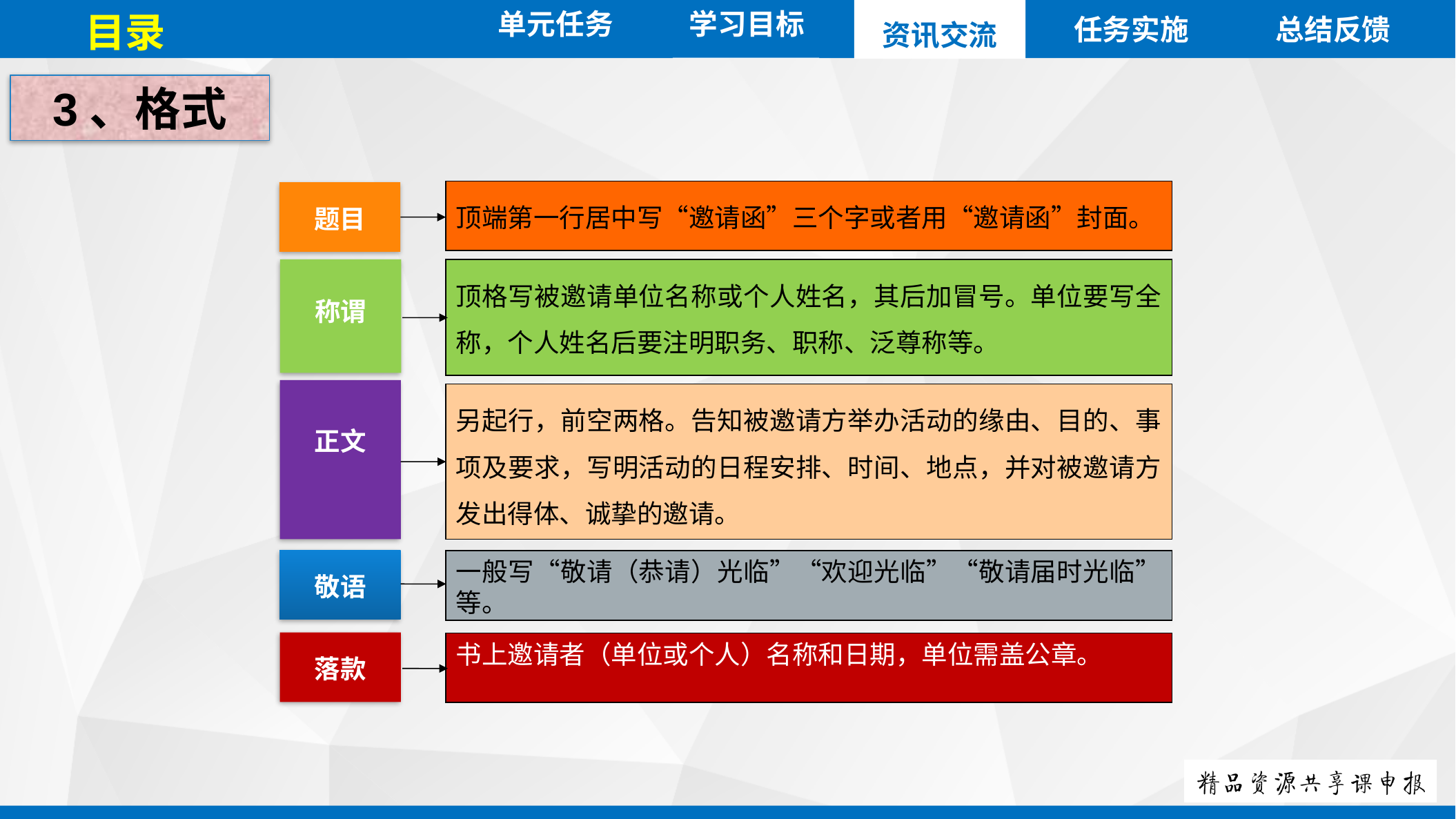

单元任务
目录
任务实施
总结反馈
资讯交流

学习目标

3、格式
顶端第一行居中写“邀请函”三个字或者用“邀请函”封面。
顶格写被邀请单位名称或个人姓名，其后加冒号。单位要写全称，个人姓名后要注明职务、职称、泛尊称等。
另起行，前空两格。告知被邀请方举办活动的缘由、目的、事项及要求，写明活动的日程安排、时间、地点，并对被邀请方发出得体、诚挚的邀请。

一般写“敬请（恭请）光临”“欢迎光临”“敬请届时光临”等。

书上邀请者（单位或个人）名称和日期，单位需盖公章。
题目

称谓

正文

敬语

落款